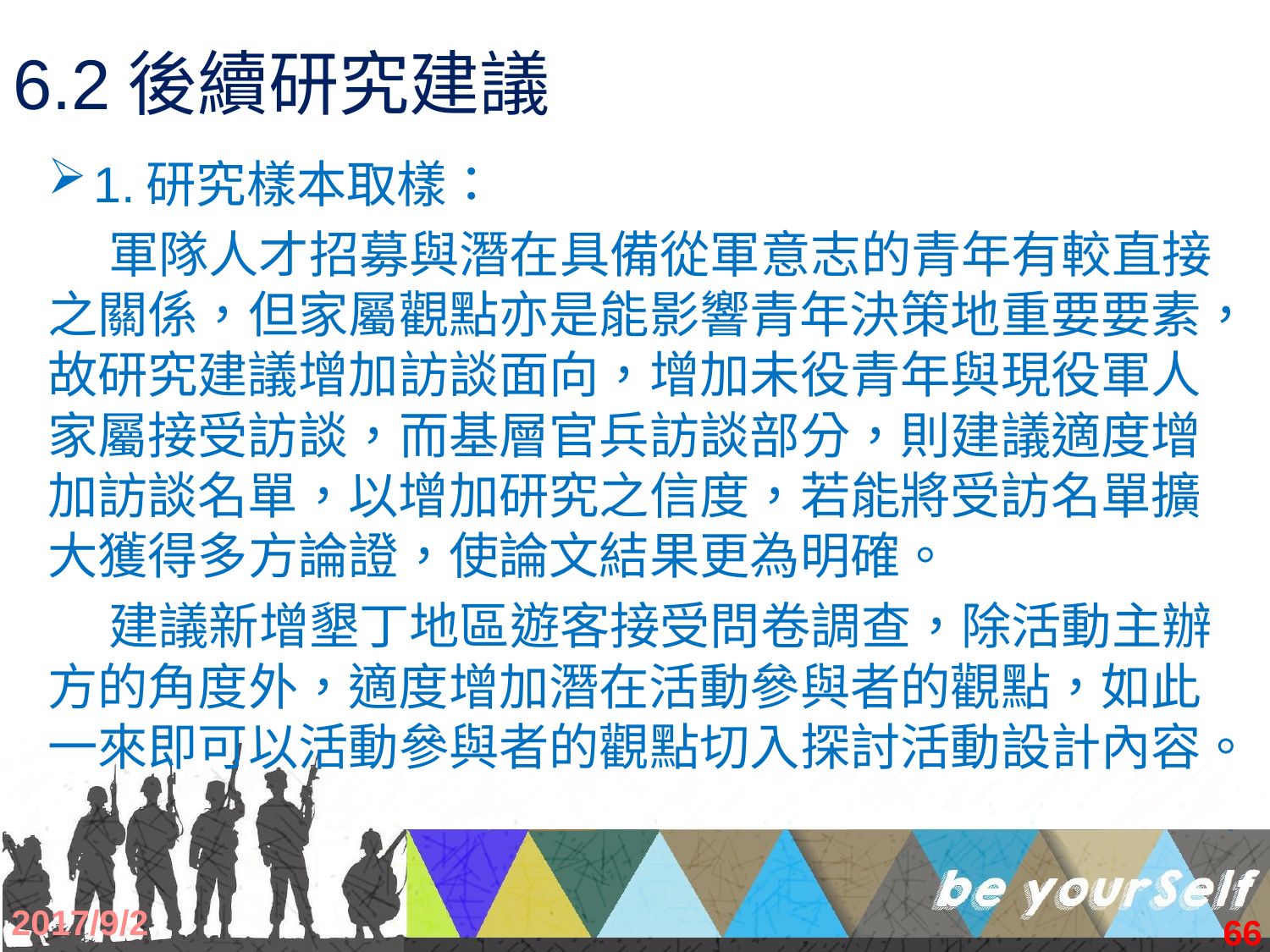

# 6.2後續研究建議
1.研究樣本取樣：
軍隊人才招募與潛在具備從軍意志的青年有較直接之關係，但家屬觀點亦是能影響青年決策地重要要素，故研究建議增加訪談面向，增加未役青年與現役軍人家屬接受訪談，而基層官兵訪談部分，則建議適度增加訪談名單，以增加研究之信度，若能將受訪名單擴大獲得多方論證，使論文結果更為明確。
建議新增墾丁地區遊客接受問卷調查，除活動主辦方的角度外，適度增加潛在活動參與者的觀點，如此一來即可以活動參與者的觀點切入探討活動設計內容。

2017/9/2
66